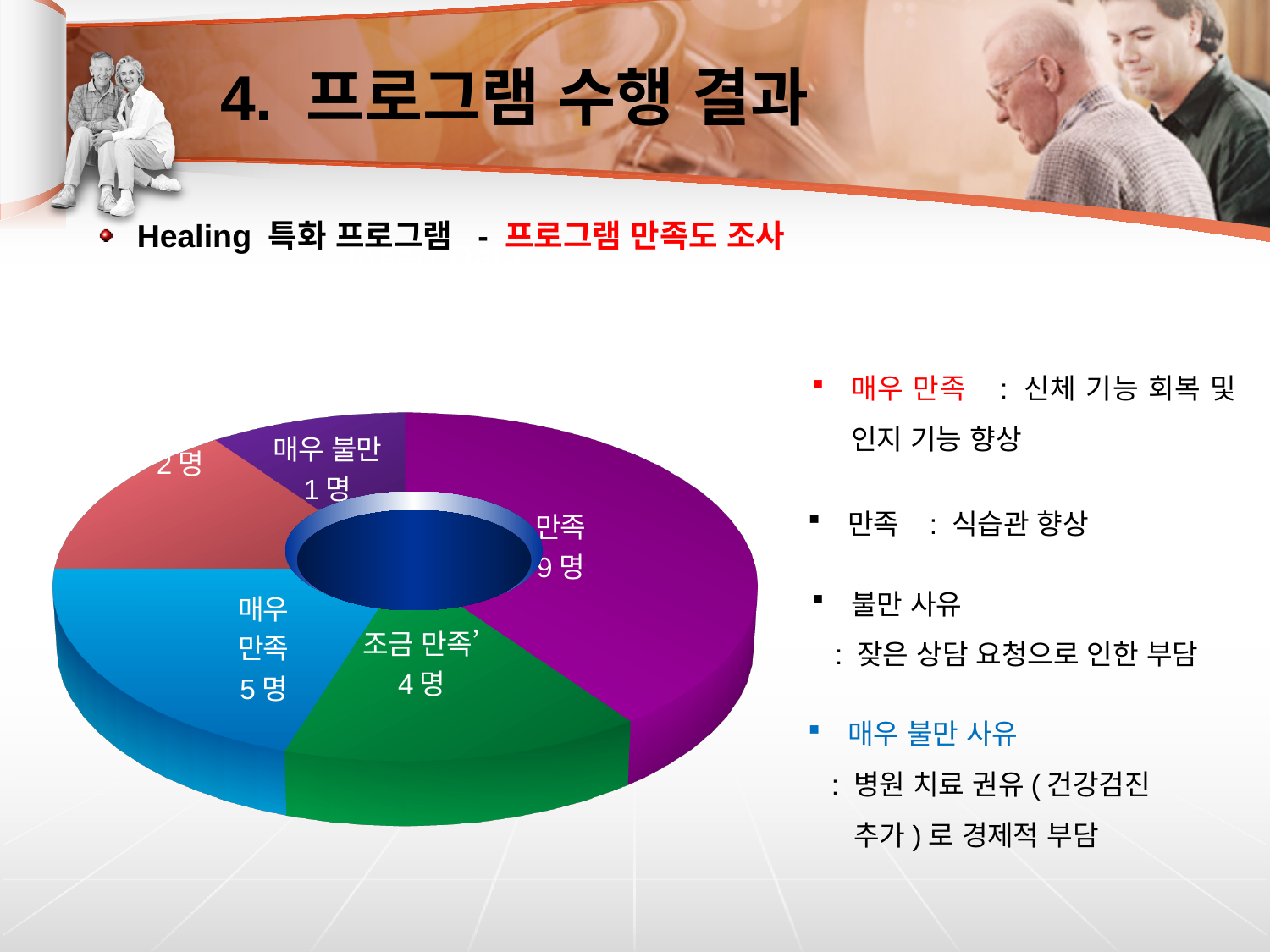

# 4. 프로그램 수행 결과

[unsupported chart]

Healing 특화 프로그램  - 프로그램 만족도 조사
매우 만족   : 신체 기능 회복 및 인지 기능 향상
만족   : 식습관 향상

불만 사유
   : 잦은 상담 요청으로 인한 부담
매우 불만 사유
   : 병원 치료 권유(건강검진
     추가)로 경제적 부담